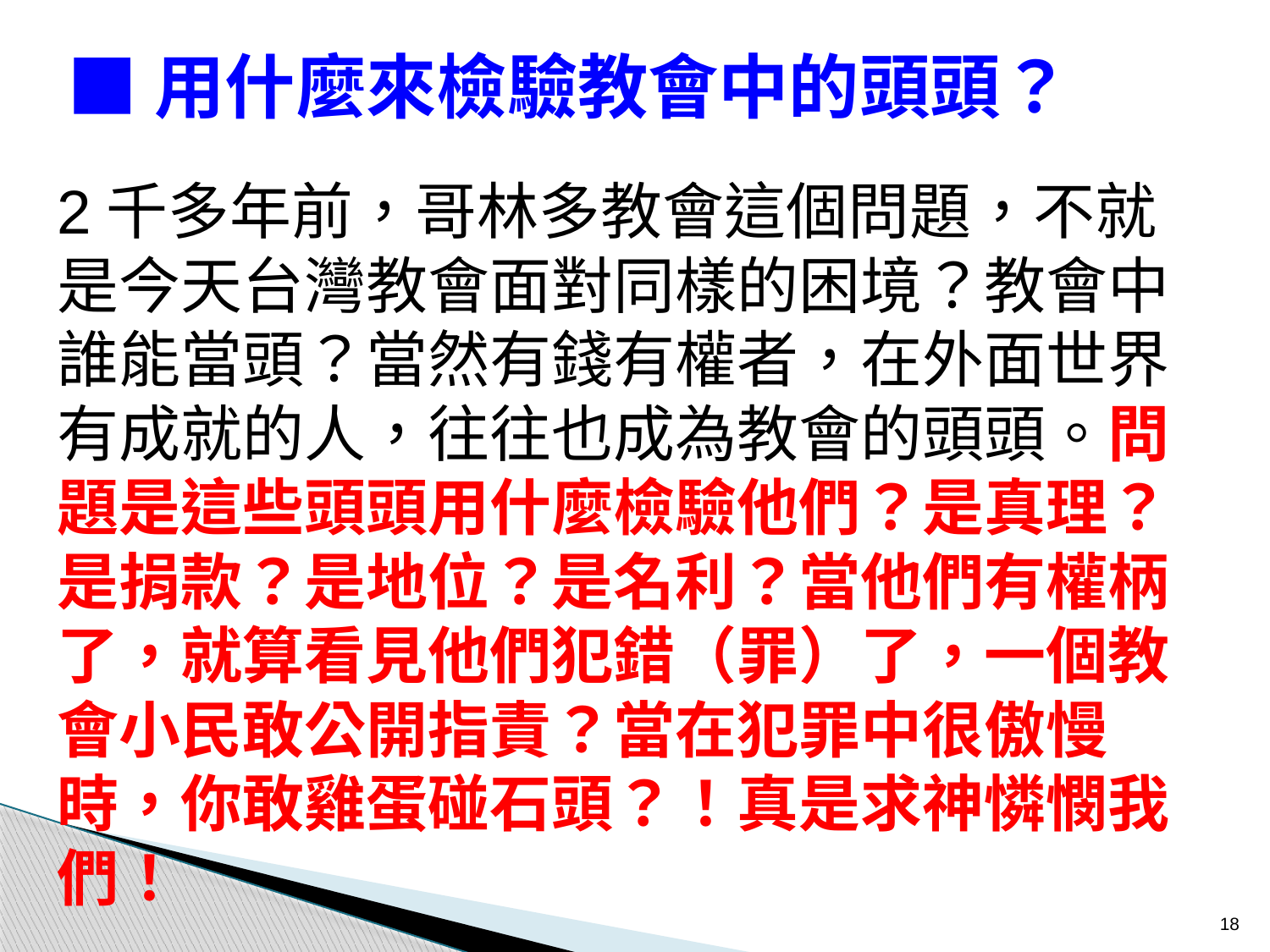

■用什麼來檢驗教會中的頭頭？
2千多年前，哥林多教會這個問題，不就是今天台灣教會面對同樣的困境？教會中誰能當頭？當然有錢有權者，在外面世界有成就的人，往往也成為教會的頭頭。問題是這些頭頭用什麼檢驗他們？是真理？是捐款？是地位？是名利？當他們有權柄了，就算看見他們犯錯（罪）了，一個教會小民敢公開指責？當在犯罪中很傲慢時，你敢雞蛋碰石頭？！真是求神憐憫我們！
18